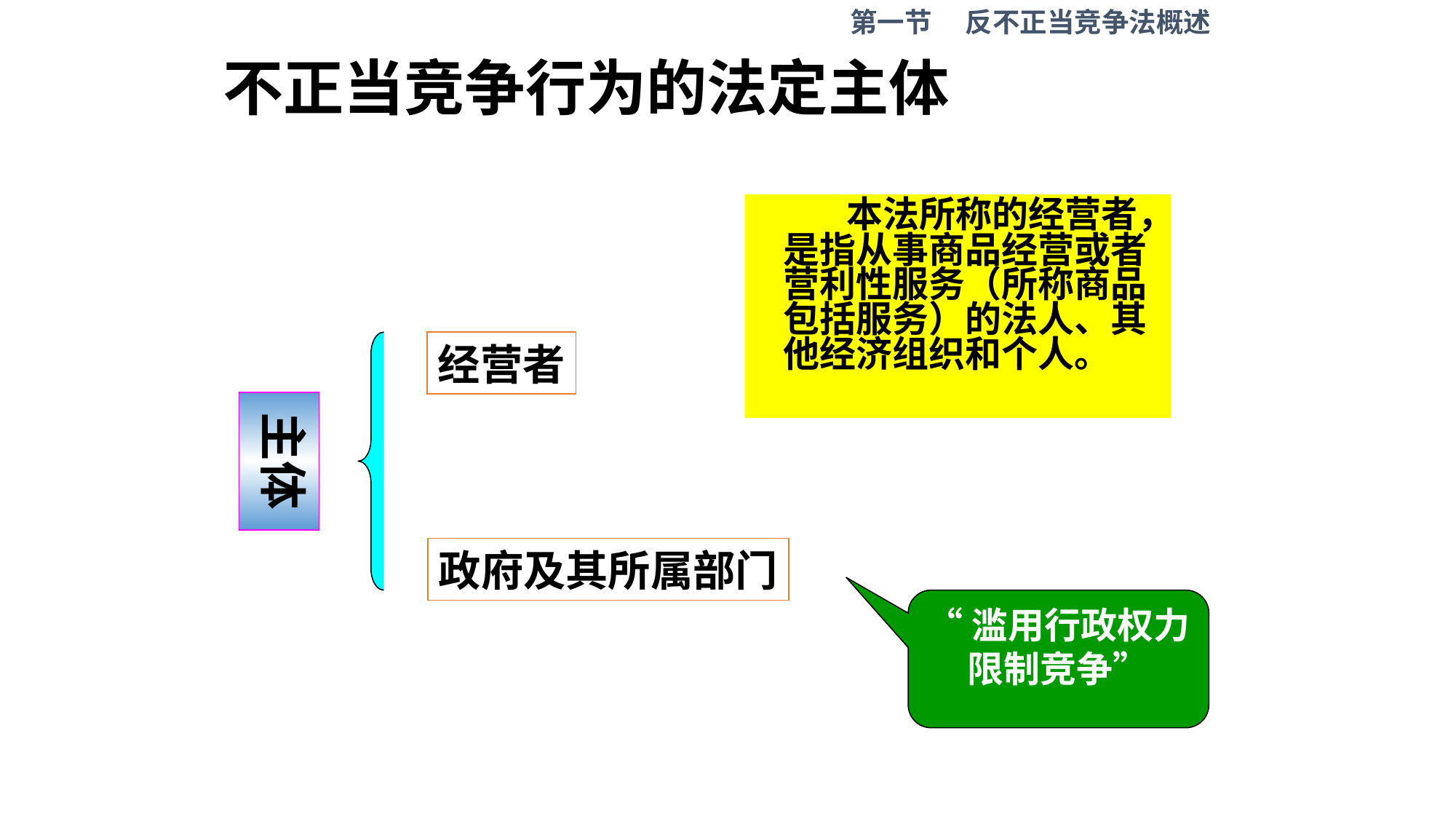

第一节　 反不正当竞争法概述
# 不正当竞争行为的法定主体

          本法所称的经营者，是指从事商品经营或者营利性服务（所称商品包括服务）的法人、其他经济组织和个人。

经营者
主体
政府及其所属部门
“滥用行政权力限制竞争”